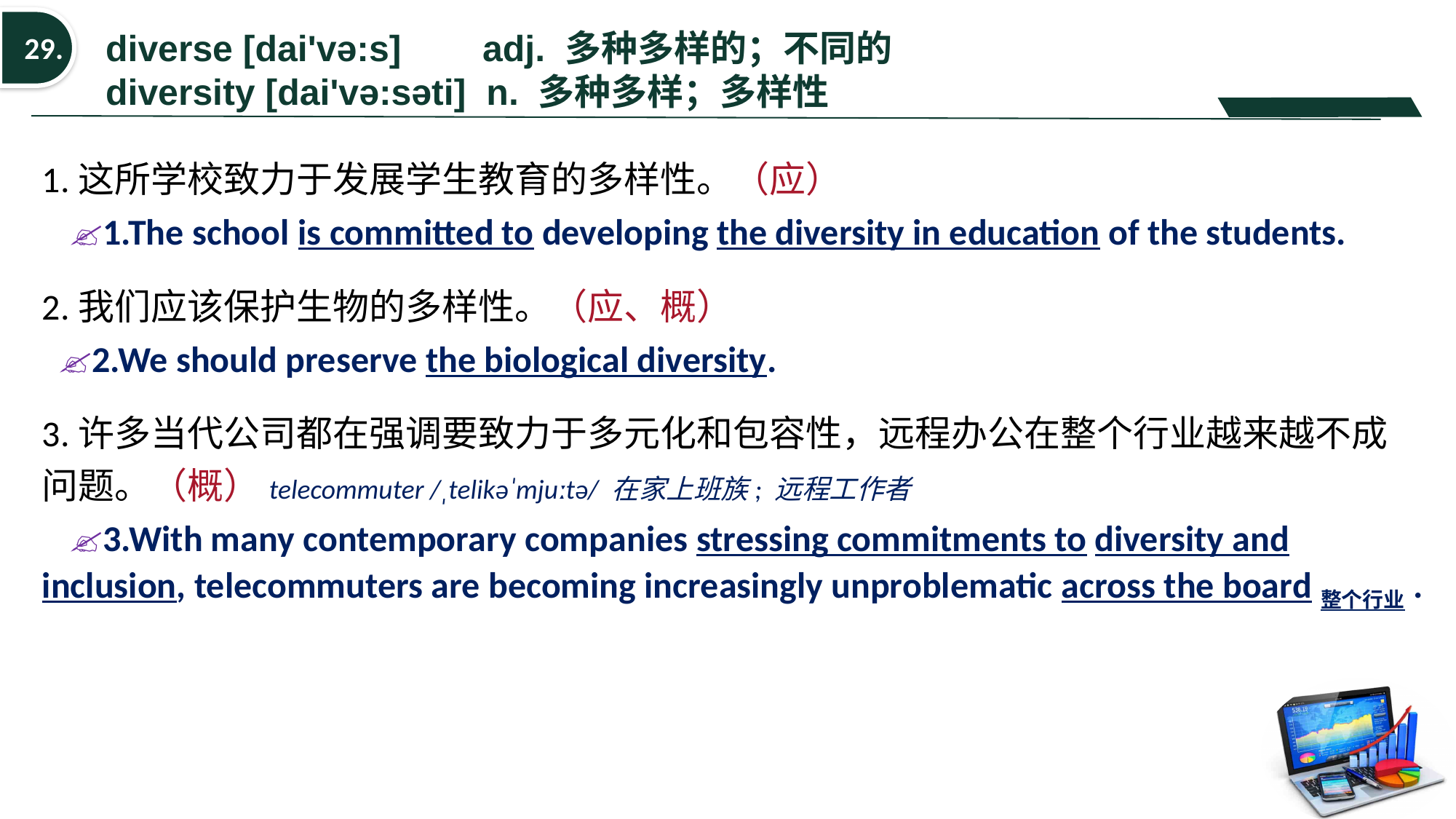

diverse [dai'və:s]        adj. 多种多样的；不同的
diversity [dai'və:səti]  n. 多种多样；多样性

29.
1.这所学校致力于发展学生教育的多样性。（应）
   ✍1.The school is committed to developing the diversity in education of the students.

2.我们应该保护生物的多样性。（应、概）
  ✍2.We should preserve the biological diversity.

3.许多当代公司都在强调要致力于多元化和包容性，远程办公在整个行业越来越不成问题。（概）telecommuter /ˌtelikəˈmjuːtə/ 在家上班族; 远程工作者
   ✍3.With many contemporary companies stressing commitments to diversity and inclusion, telecommuters are becoming increasingly unproblematic across the board整个行业.